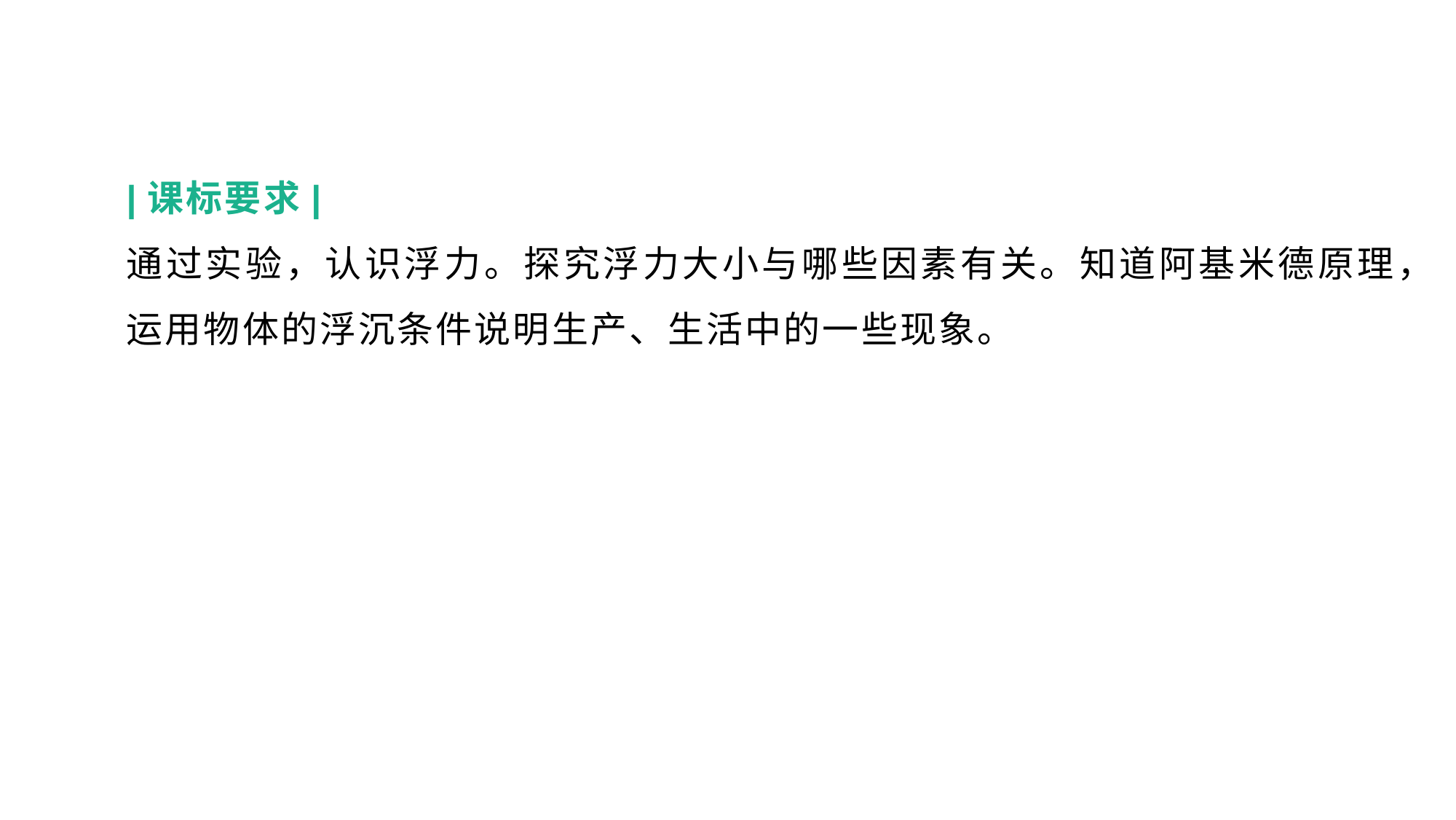

|课标要求|
通过实验，认识浮力。探究浮力大小与哪些因素有关。知道阿基米德原理，运用物体的浮沉条件说明生产、生活中的一些现象。
思维导图 构建体系